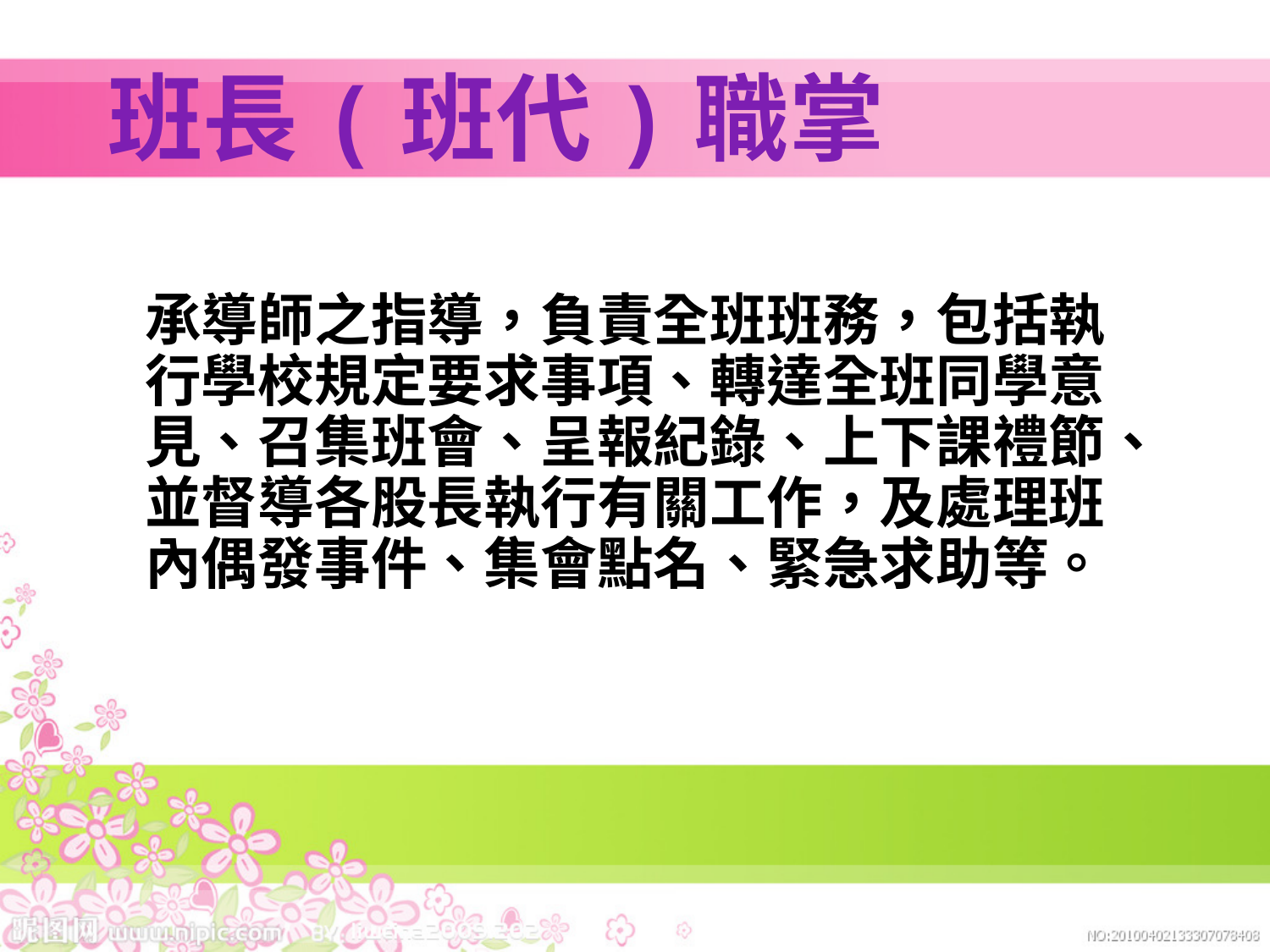

# 班長(班代)職掌
承導師之指導，負責全班班務，包括執行學校規定要求事項、轉達全班同學意見、召集班會、呈報紀錄、上下課禮節、並督導各股長執行有關工作，及處理班內偶發事件、集會點名、緊急求助等。